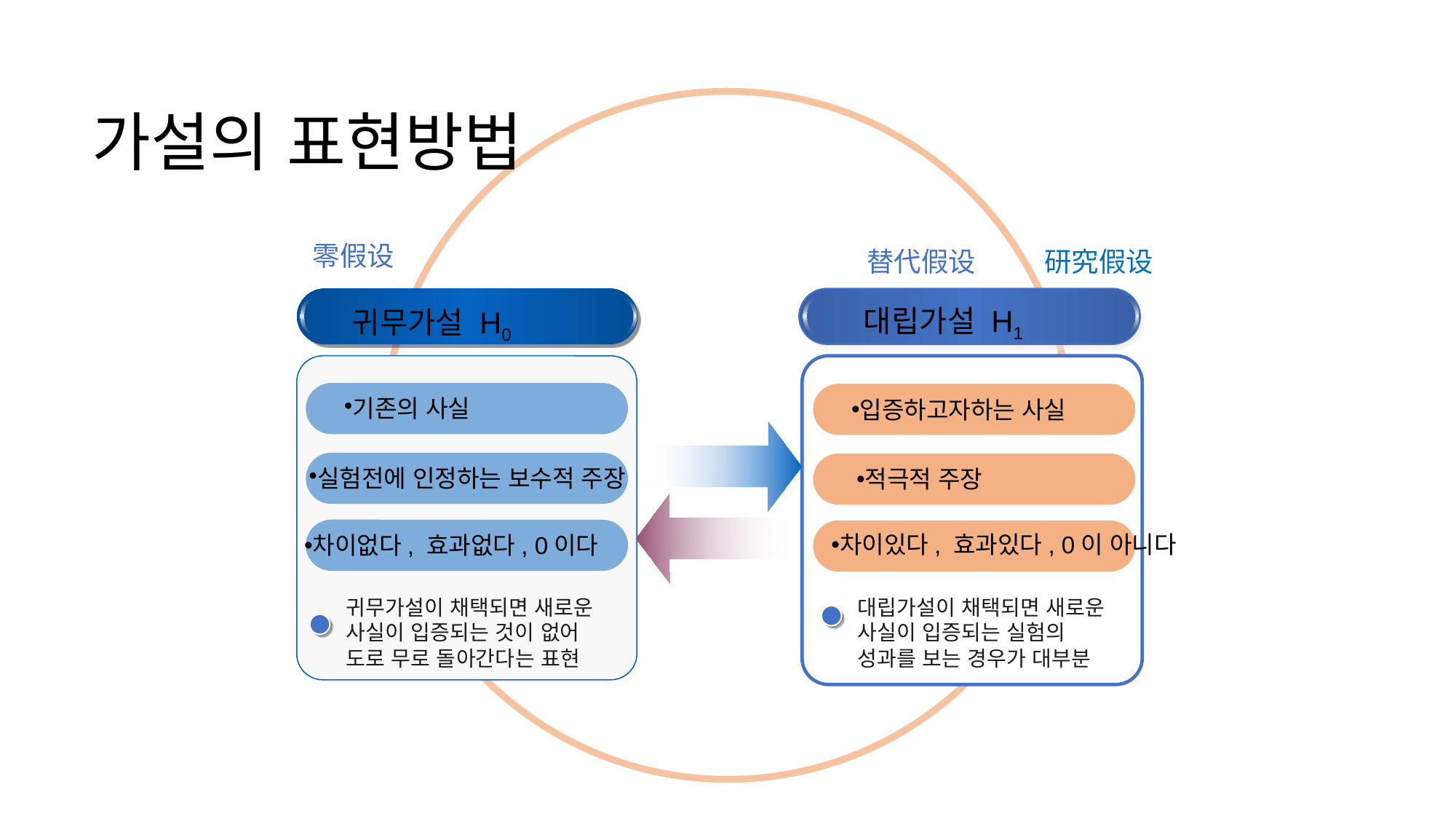

# 가설의 표현방법

零假设
研究假设
替代假设

대립가설 H1
귀무가설 H0

기존의 사실
입증하고자하는 사실

실험전에 인정하는 보수적 주장
적극적 주장

차이있다, 효과있다, 0이 아니다
차이없다, 효과없다, 0이다

귀무가설이 채택되면 새로운 사실이 입증되는 것이 없어 도로 무로 돌아간다는 표현
대립가설이 채택되면 새로운 사실이 입증되는 실험의 성과를 보는 경우가 대부분